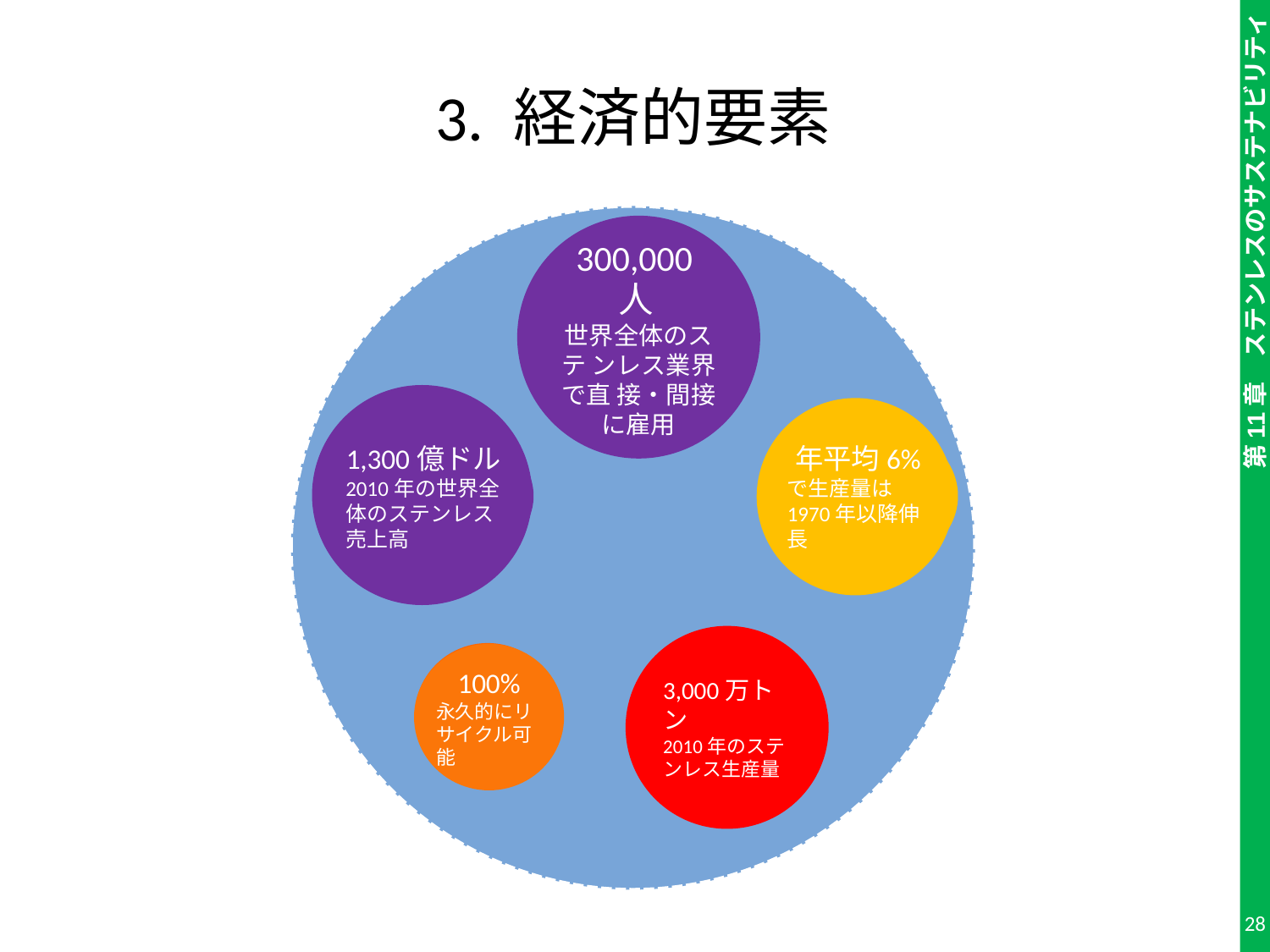

# 3. 経済的要素

300,000人
世界全体のステ ンレス業界で直 接・間接に雇用
US$130 billion
Turnover of the global stainless industry, 2010
6% average increase in production each year since 1970
3,000万トン
2010年のステンレス生産量
100%
recyclable
forever
1,300億ドル
2010年の世界全体のステンレス売上高
年平均6%
で生産量は1970年以降伸長
100%
永久的にリサイクル可能
28